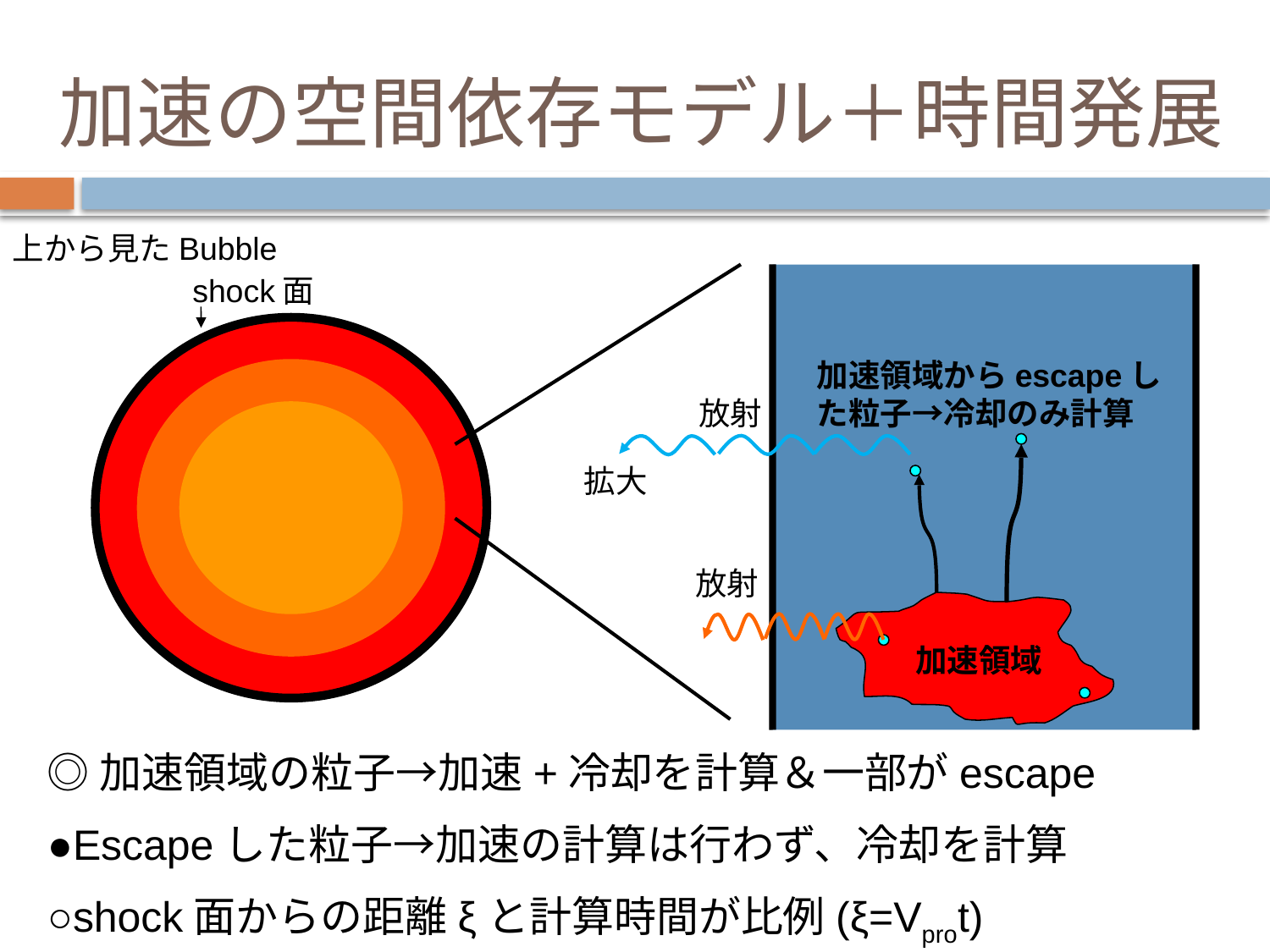

加速の空間依存モデル＋時間発展
上から見たBubble
shock面

加速領域からescapeした粒子→冷却のみ計算

放射

拡大

放射

加速領域

◎加速領域の粒子→加速+冷却を計算＆一部がescape
●Escapeした粒子→加速の計算は行わず、冷却を計算
○shock面からの距離ξと計算時間が比例(ξ=Vprot)